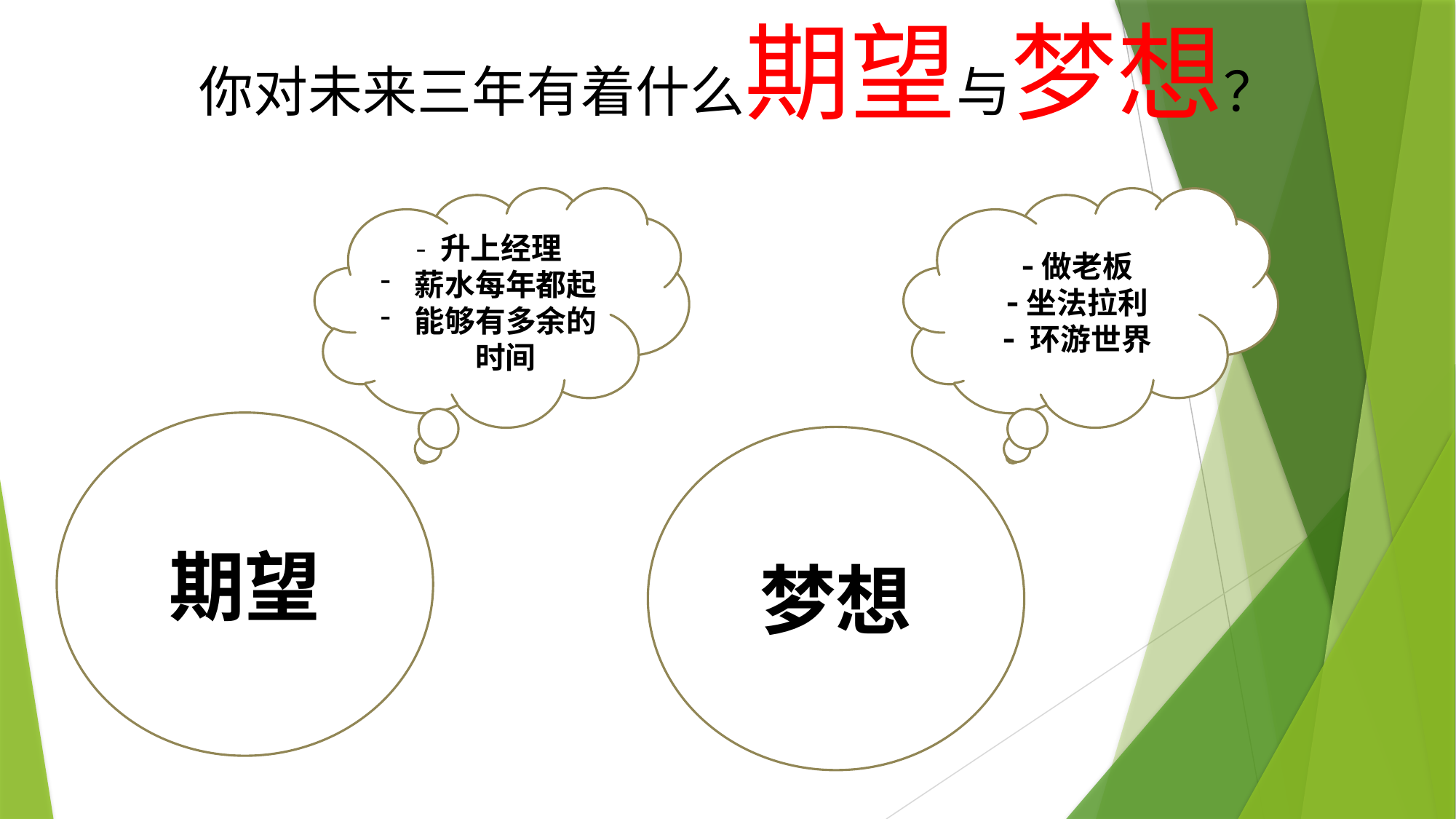

# 你对未来三年有着什么期望与梦想？
- 升上经理
薪水每年都起
能够有多余的时间
-做老板
-坐法拉利
- 环游世界
期望
梦想